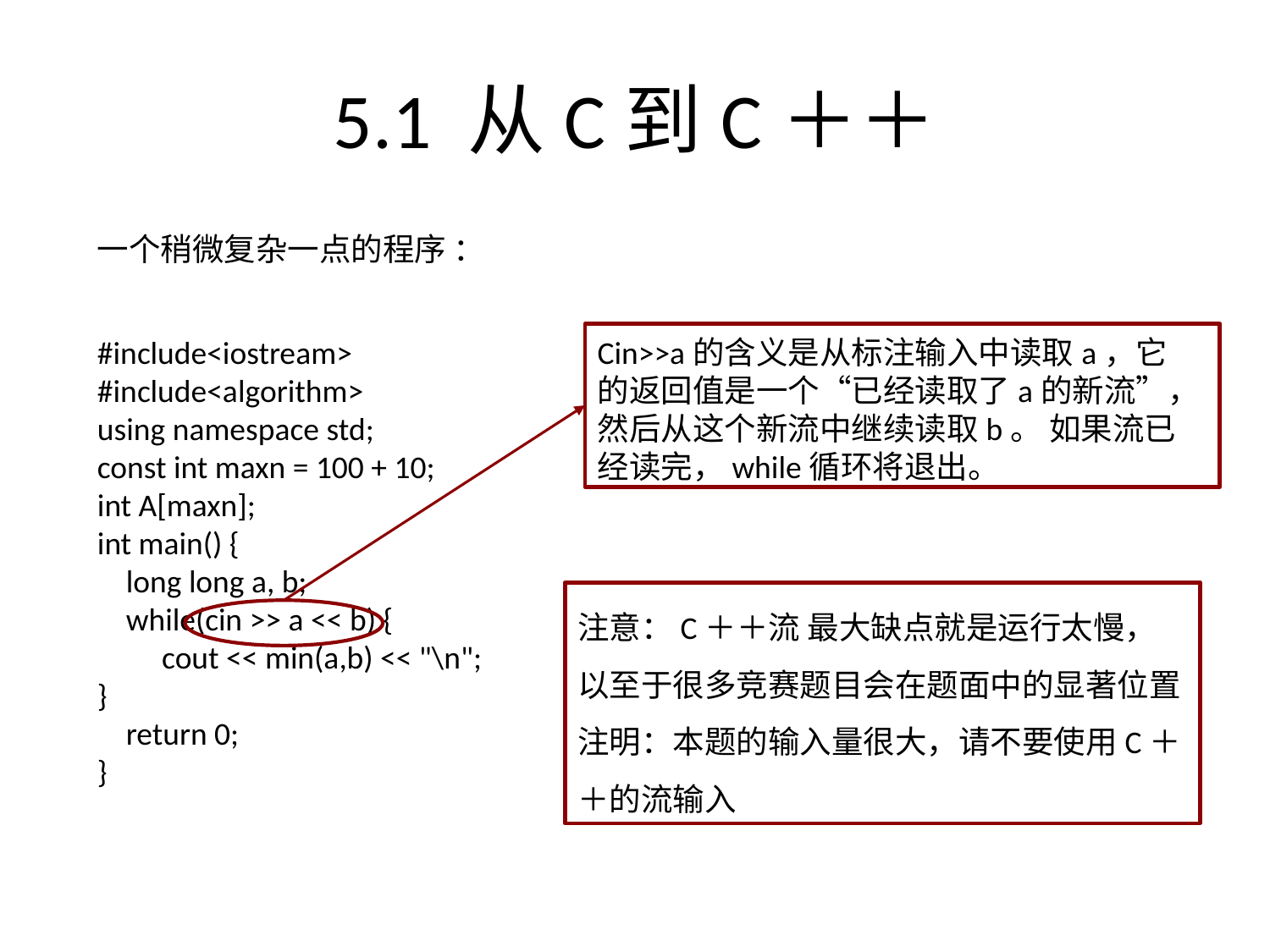

# 5.1 从C到C＋＋
一个稍微复杂一点的程序 ：

Cin>>a的含义是从标注输入中读取a，它的返回值是一个“已经读取了a的新流”，然后从这个新流中继续读取b。 如果流已经读完，while循环将退出。
#include<iostream>
#include<algorithm>
using namespace std;
const int maxn = 100 + 10;
int A[maxn];
int main() {
    long long a, b;
    while(cin >> a << b) {
         cout << min(a,b) << "\n";
}
    return 0;
}
注意：C＋＋流 最大缺点就是运行太慢，以至于很多竞赛题目会在题面中的显著位置注明：本题的输入量很大，请不要使用C＋＋的流输入